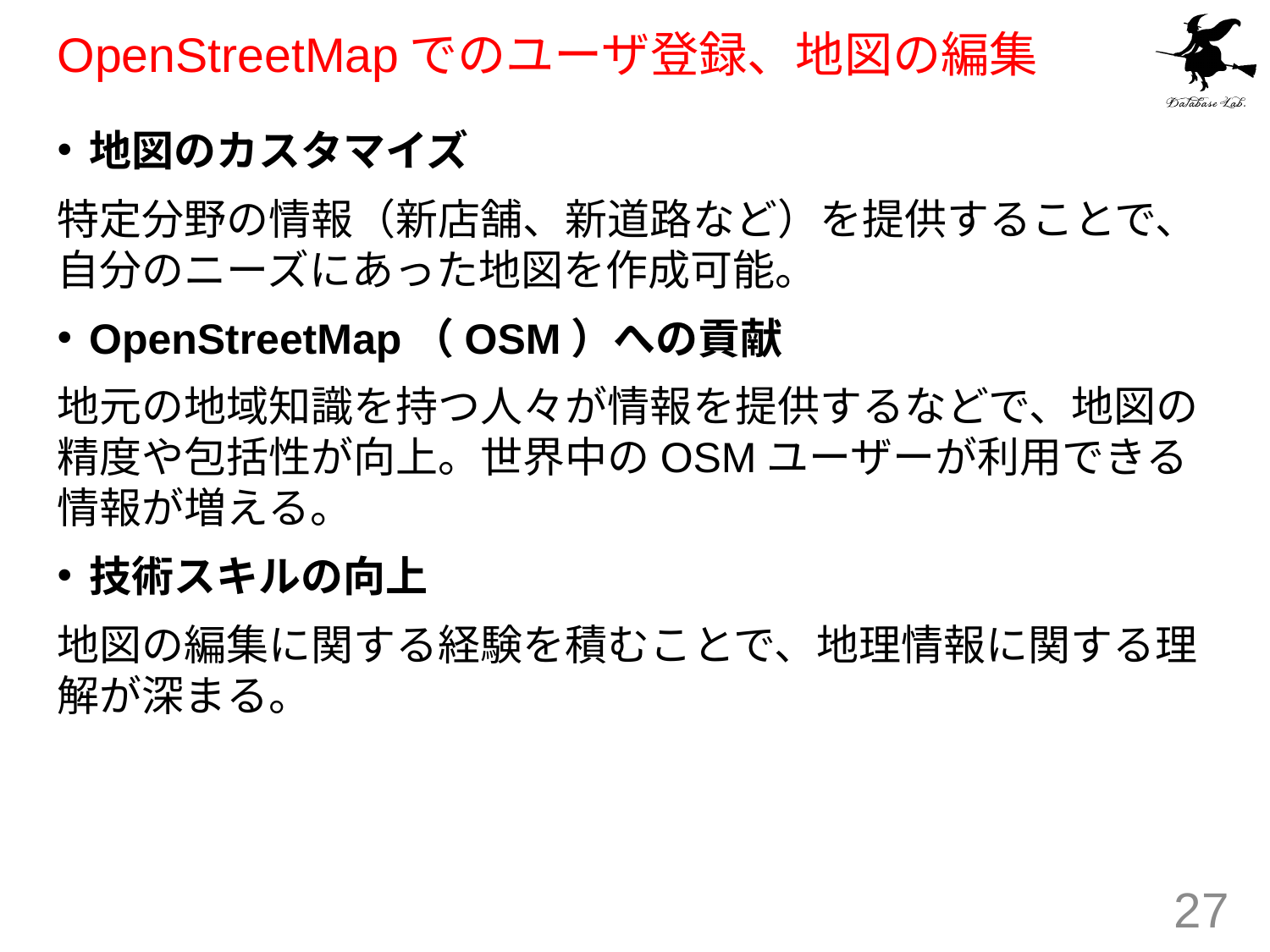

# OpenStreetMapでのユーザ登録、地図の編集
地図のカスタマイズ
特定分野の情報（新店舗、新道路など）を提供することで、自分のニーズにあった地図を作成可能。
OpenStreetMap（OSM）への貢献
地元の地域知識を持つ人々が情報を提供するなどで、地図の精度や包括性が向上。世界中のOSMユーザーが利用できる情報が増える。
技術スキルの向上
地図の編集に関する経験を積むことで、地理情報に関する理解が深まる。

27